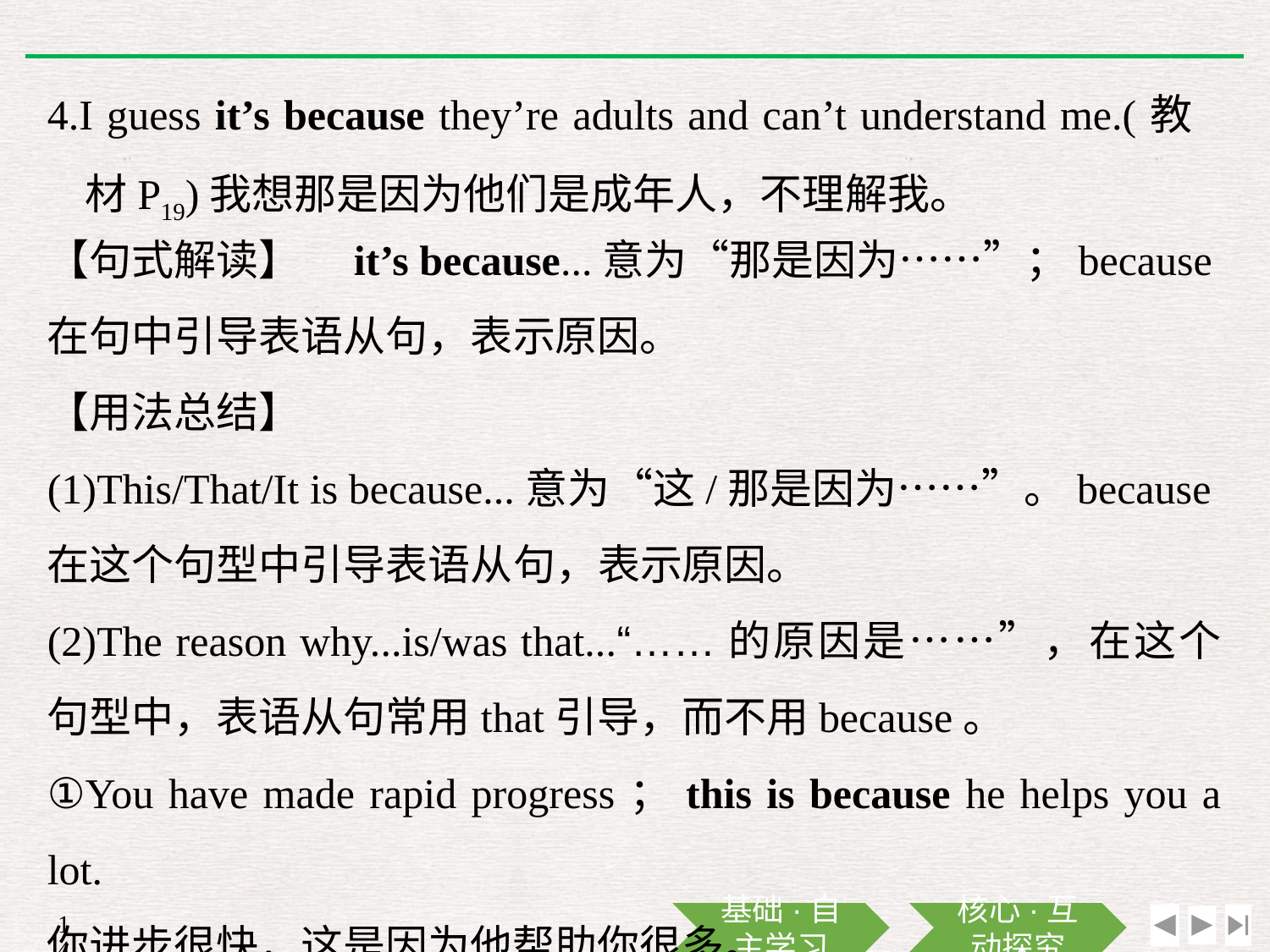

4.I guess it’s because they’re adults and can’t understand me.(教材P19)我想那是因为他们是成年人，不理解我。
【句式解读】　it’s because...意为“那是因为……”；because在句中引导表语从句，表示原因。
【用法总结】
(1)This/That/It is because...意为“这/那是因为……”。because在这个句型中引导表语从句，表示原因。
(2)The reason why...is/was that...“……的原因是……”，在这个句型中，表语从句常用that引导，而不用because。
①You have made rapid progress；this is because he helps you a lot.
你进步很快，这是因为他帮助你很多。